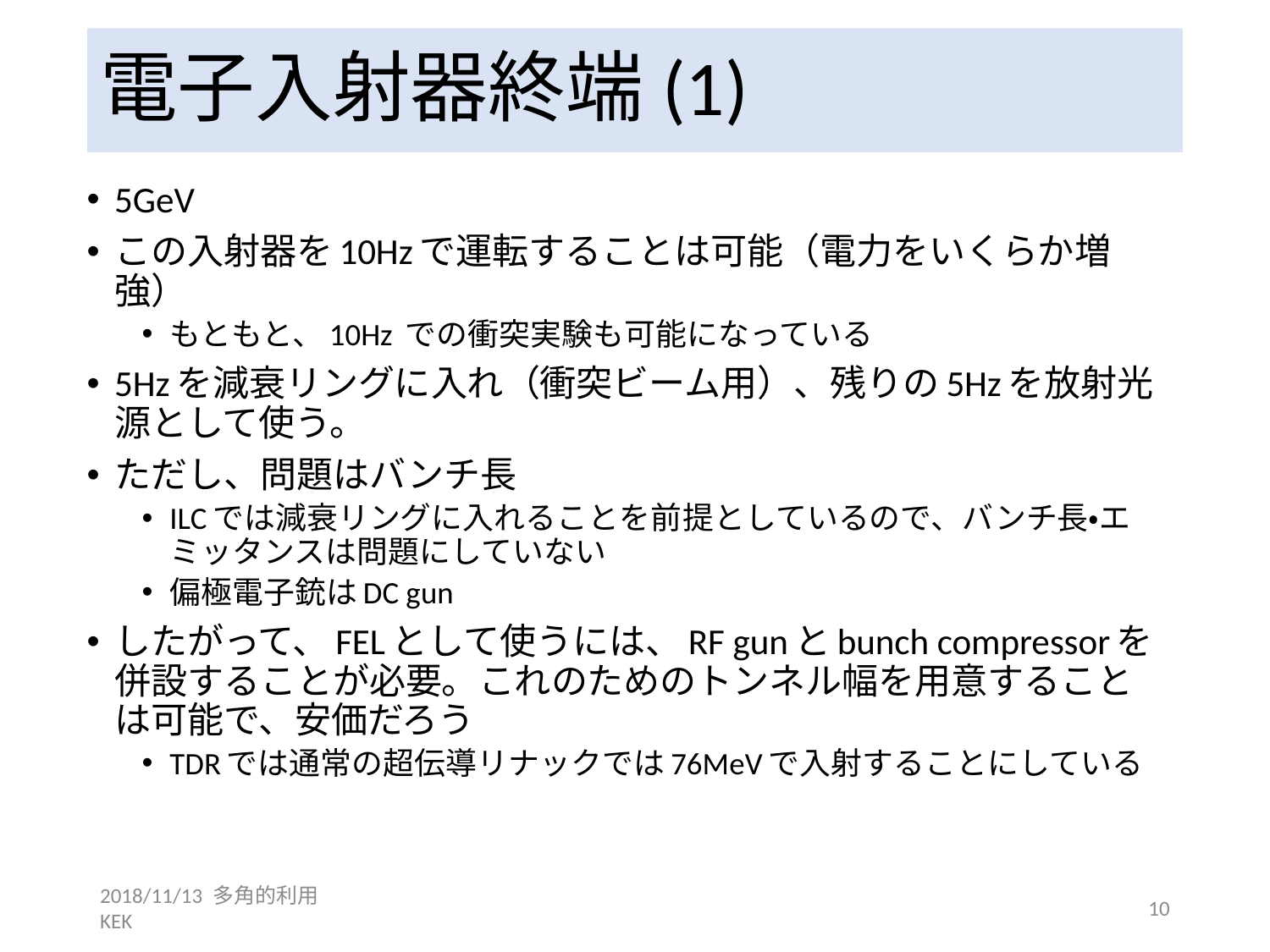

# 電子入射器終端(1)
5GeV
この入射器を10Hzで運転することは可能（電力をいくらか増強）
もともと、10Hz での衝突実験も可能になっている
5Hzを減衰リングに入れ（衝突ビーム用）、残りの5Hzを放射光源として使う。
ただし、問題はバンチ長
ILCでは減衰リングに入れることを前提としているので、バンチ長・エミッタンスは問題にしていない
偏極電子銃はDC gun
したがって、FELとして使うには、RF gunとbunch compressorを併設することが必要。これのためのトンネル幅を用意することは可能で、安価だろう
TDRでは通常の超伝導リナックでは76MeVで入射することにしている
2018/11/13 多角的利用 KEK
10